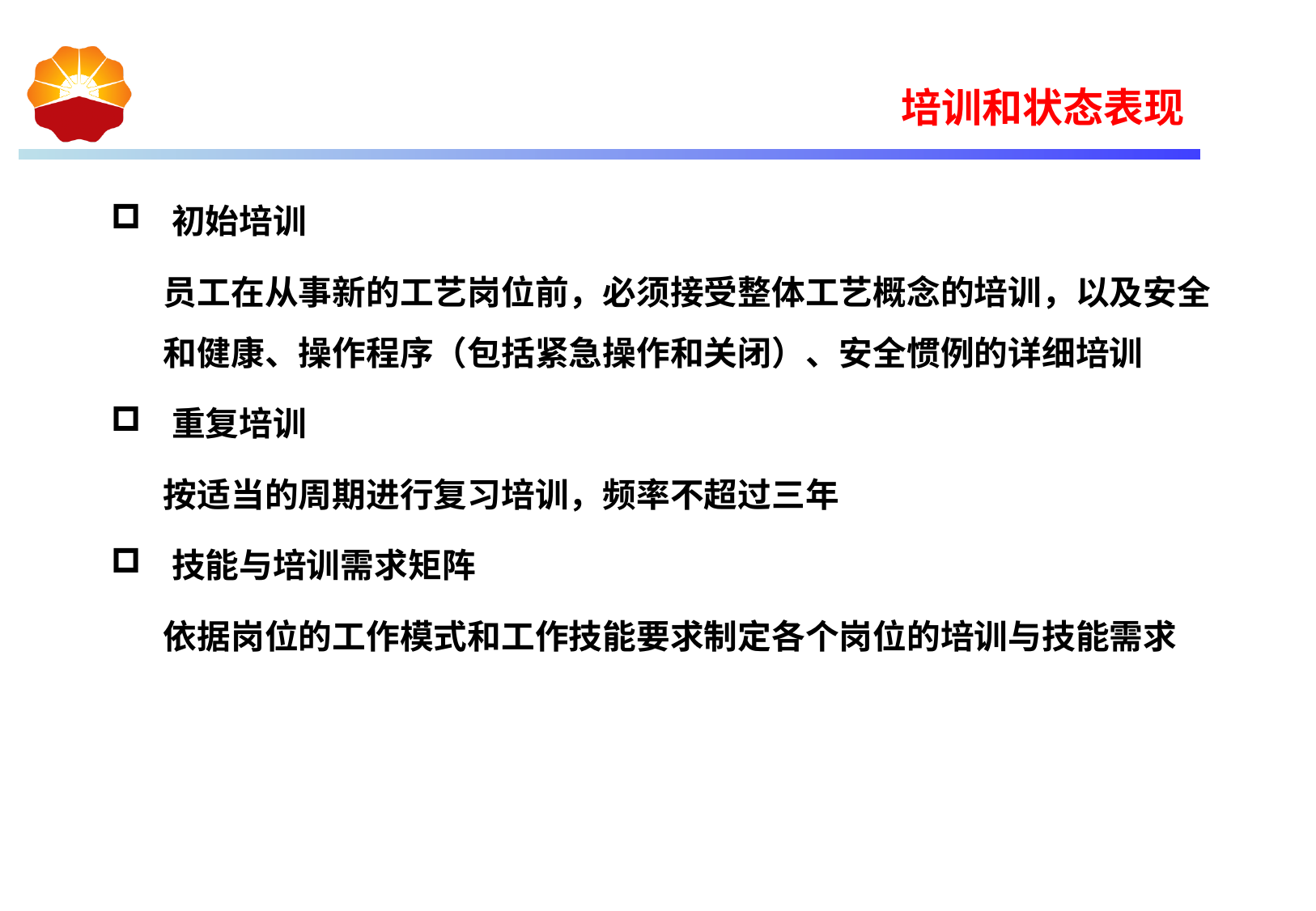

培训和状态表现
初始培训
员工在从事新的工艺岗位前，必须接受整体工艺概念的培训，以及安全和健康、操作程序（包括紧急操作和关闭）、安全惯例的详细培训
重复培训
按适当的周期进行复习培训，频率不超过三年
技能与培训需求矩阵
依据岗位的工作模式和工作技能要求制定各个岗位的培训与技能需求